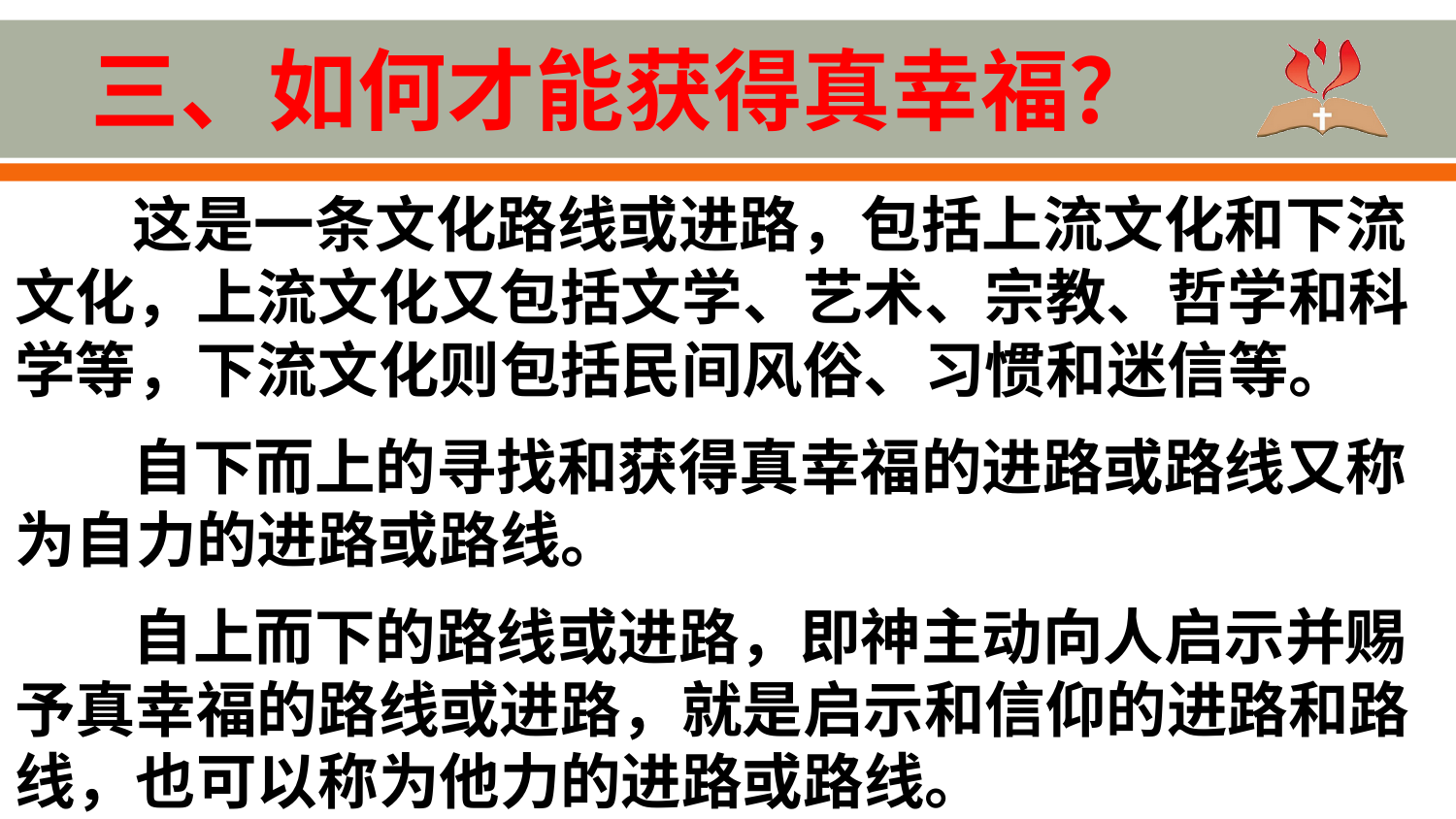

# 三、如何才能获得真幸福？
这是一条文化路线或进路，包括上流文化和下流文化，上流文化又包括文学、艺术、宗教、哲学和科学等，下流文化则包括民间风俗、习惯和迷信等。
自下而上的寻找和获得真幸福的进路或路线又称为自力的进路或路线。
自上而下的路线或进路，即神主动向人启示并赐予真幸福的路线或进路，就是启示和信仰的进路和路线，也可以称为他力的进路或路线。